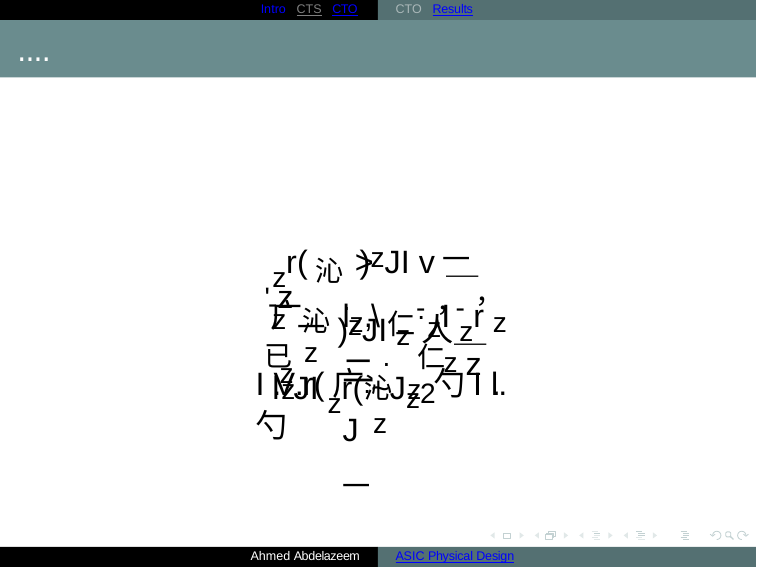

Intro CTS CTO
CTO Results

....
zr(沁>)zJI v一 ＿ z一)zJI z人＿lzJI zr(.~Jz2
' -z 已z
. -， - ，仁 z z
.二.J z一
 广沁lz, \仁zI zr z I v..z r(广沁 z勺I l..勺

Ahmed Abdelazeem
ASIC Physical Design